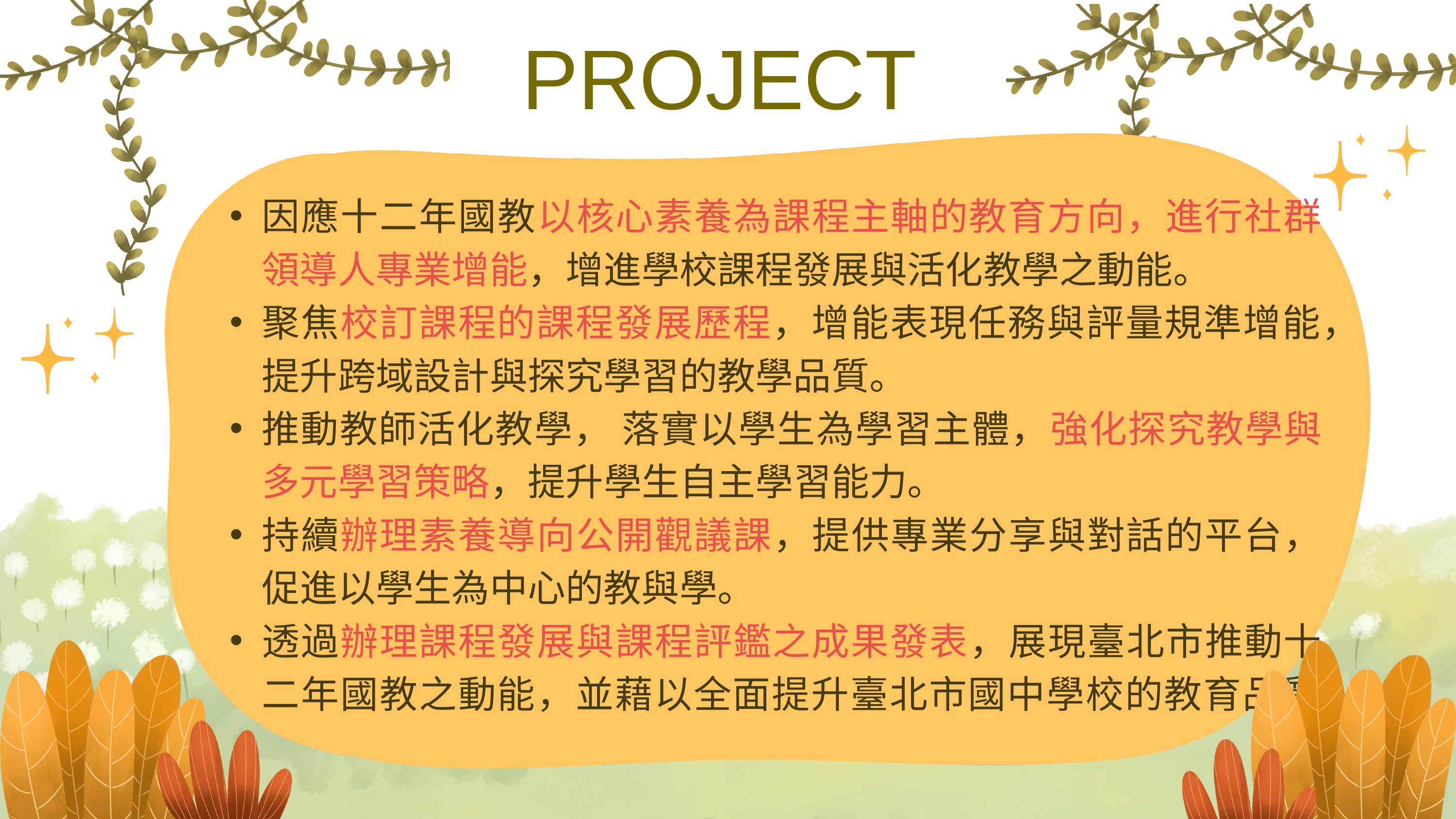

PROJECT GOALS

因應十二年國教以核心素養為課程主軸的教育方向，進行社群領導人專業增能，增進學校課程發展與活化教學之動能。
聚焦校訂課程的課程發展歷程，增能表現任務與評量規準增能，提升跨域設計與探究學習的教學品質。
推動教師活化教學， 落實以學生為學習主體，強化探究教學與多元學習策略，提升學生自主學習能力。
持續辦理素養導向公開觀議課，提供專業分享與對話的平台，促進以學生為中心的教與學。
透過辦理課程發展與課程評鑑之成果發表，展現臺北市推動十二年國教之動能，並藉以全面提升臺北市國中學校的教育品質。